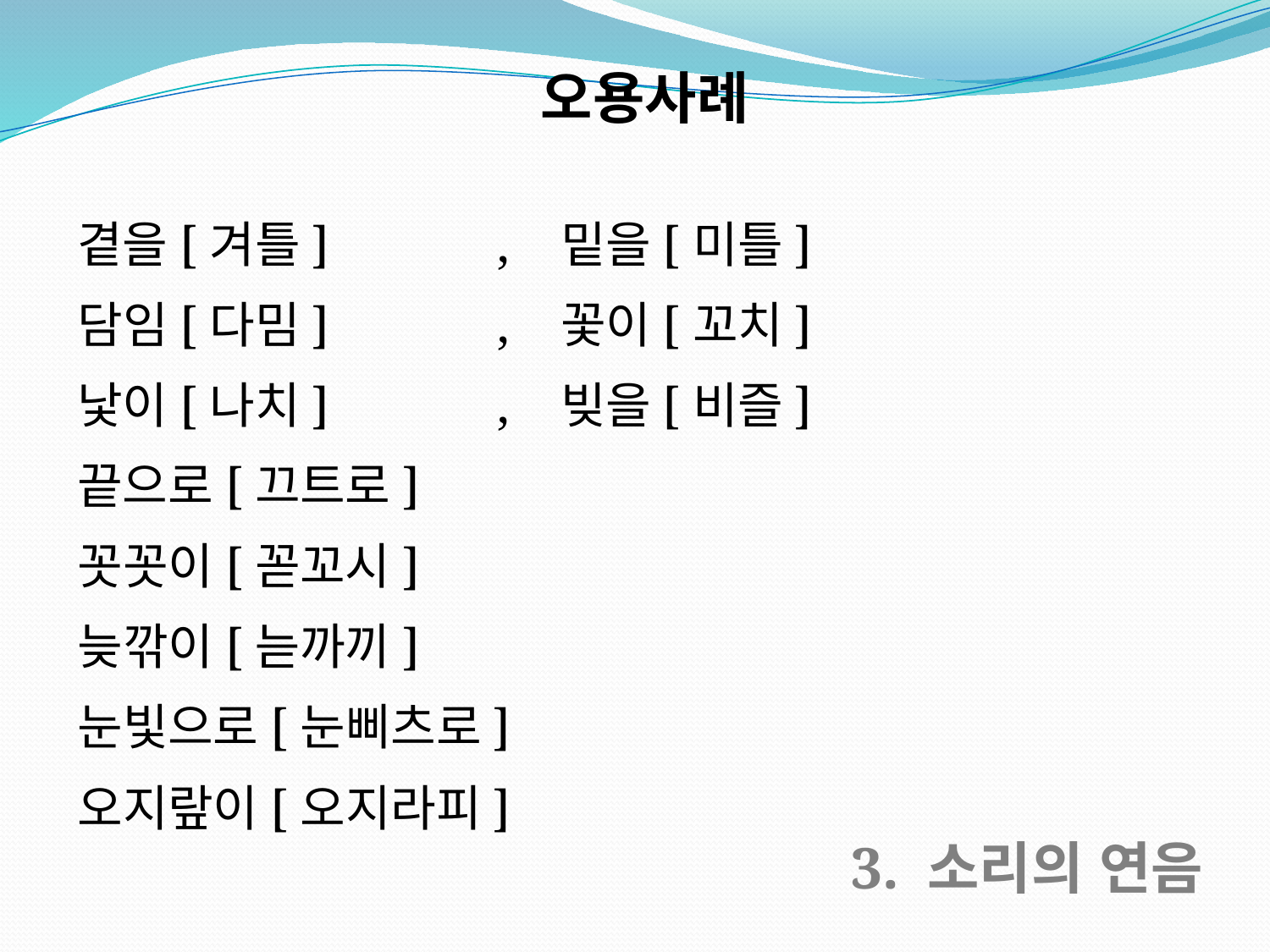

오용사례
곁을[겨틀]             ,   밑을[미틀]
담임[다밈]             ,   꽃이[꼬치]
낯이[나치]             ,   빚을[비즐]
끝으로[끄트로]
꼿꼿이[꼳꼬시]
늦깎이[늗까끼]
눈빛으로[눈삐츠로]
오지랖이[오지라피]

3. 소리의 연음